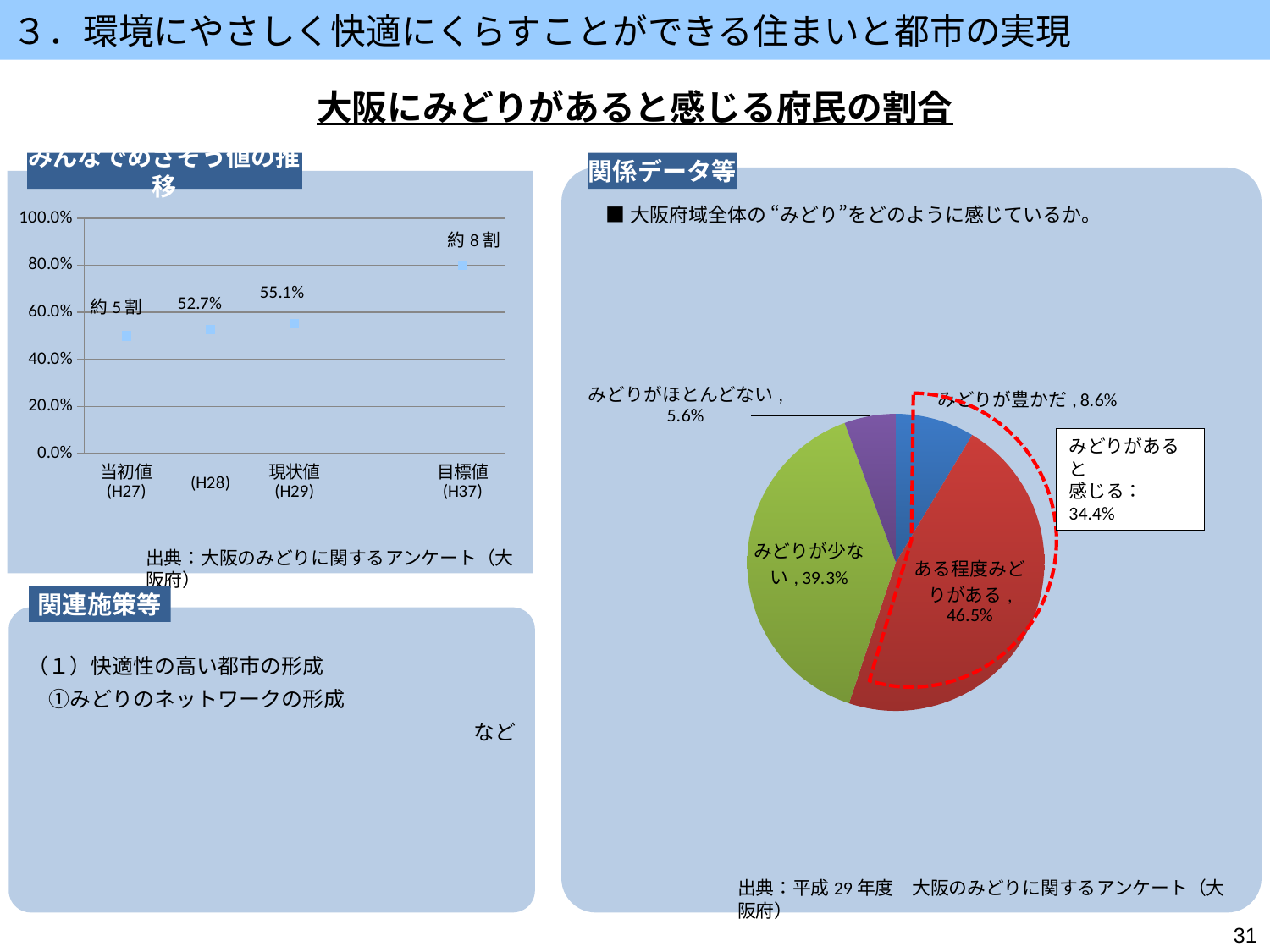

３．環境にやさしく快適にくらすことができる住まいと都市の実現
大阪にみどりがあると感じる府民の割合
みんなでめざそう値の推移
関係データ等

■大阪府域全体の “みどり”をどのように感じているか。

### Chart

| Category |  |
|---|---|
| 当初値
(H27) | 0.5 |
|
(H28) | 0.527 |
| 現状値
(H29) | 0.551 |
|  | None |
| 目標値
(H37) | 0.8 |

### Chart

| Category |  |
|---|---|
| みどりが豊かだ | 8.6 |
| ある程度みどりがある | 46.5 |
| みどりが少ない | 39.3 |
| みどりがほとんどない | 5.6 |
みどりがあると
感じる：34.4%
済
出典：大阪のみどりに関するアンケート（大阪府）
関連施策等

（１）快適性の高い都市の形成
　①みどりのネットワークの形成
など
出典：平成29年度　大阪のみどりに関するアンケート（大阪府）
31